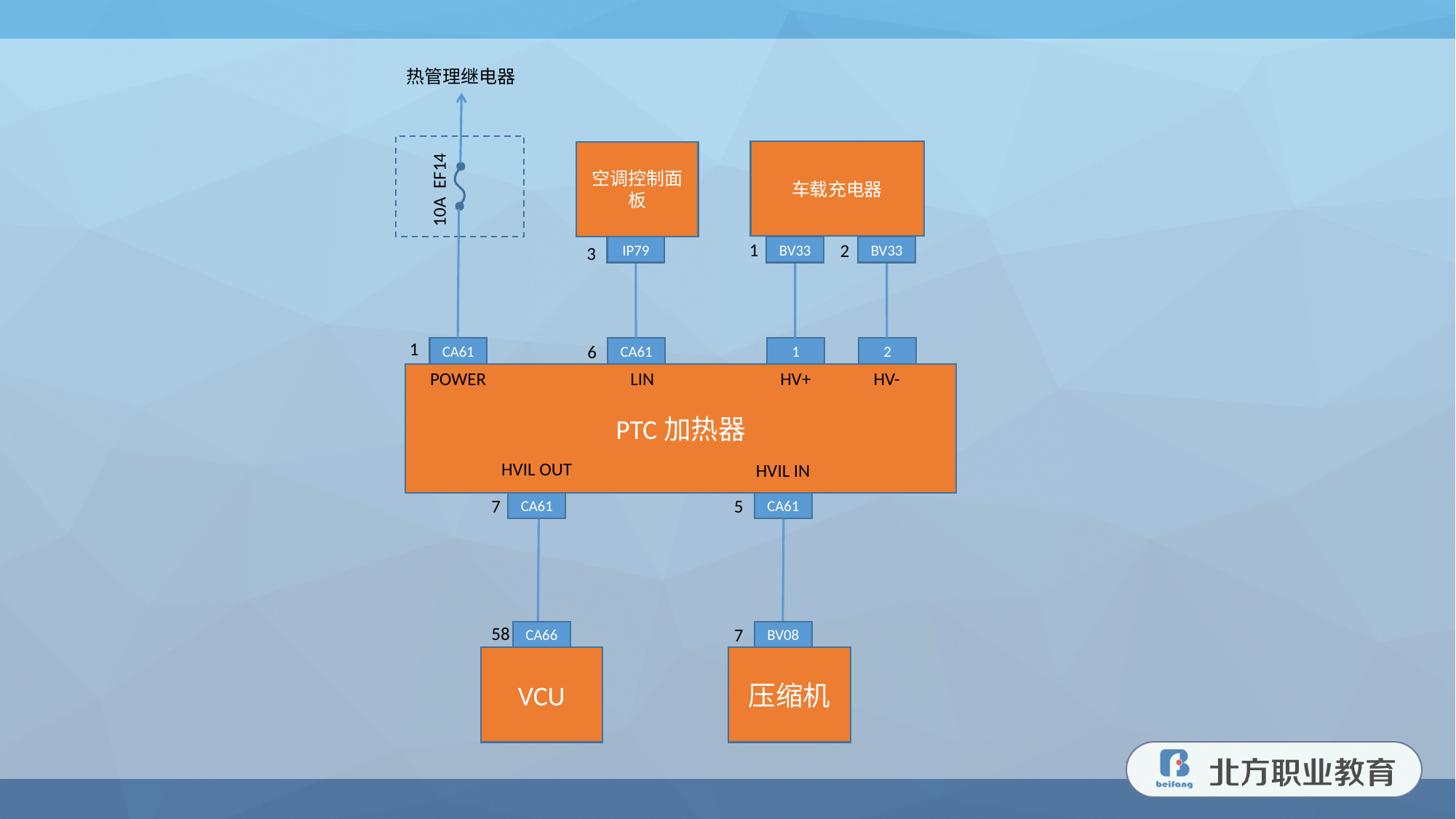

热管理继电器

车载充电器
空调控制面板

10A  EF14
1
2
3
IP79
BV33
BV33
1
6
CA61
CA61
1
2
LIN
HV-
POWER
HV+
PTC加热器
HVIL OUT
HVIL IN
7
5
CA61
CA61
58
7
BV08
CA66
VCU
压缩机